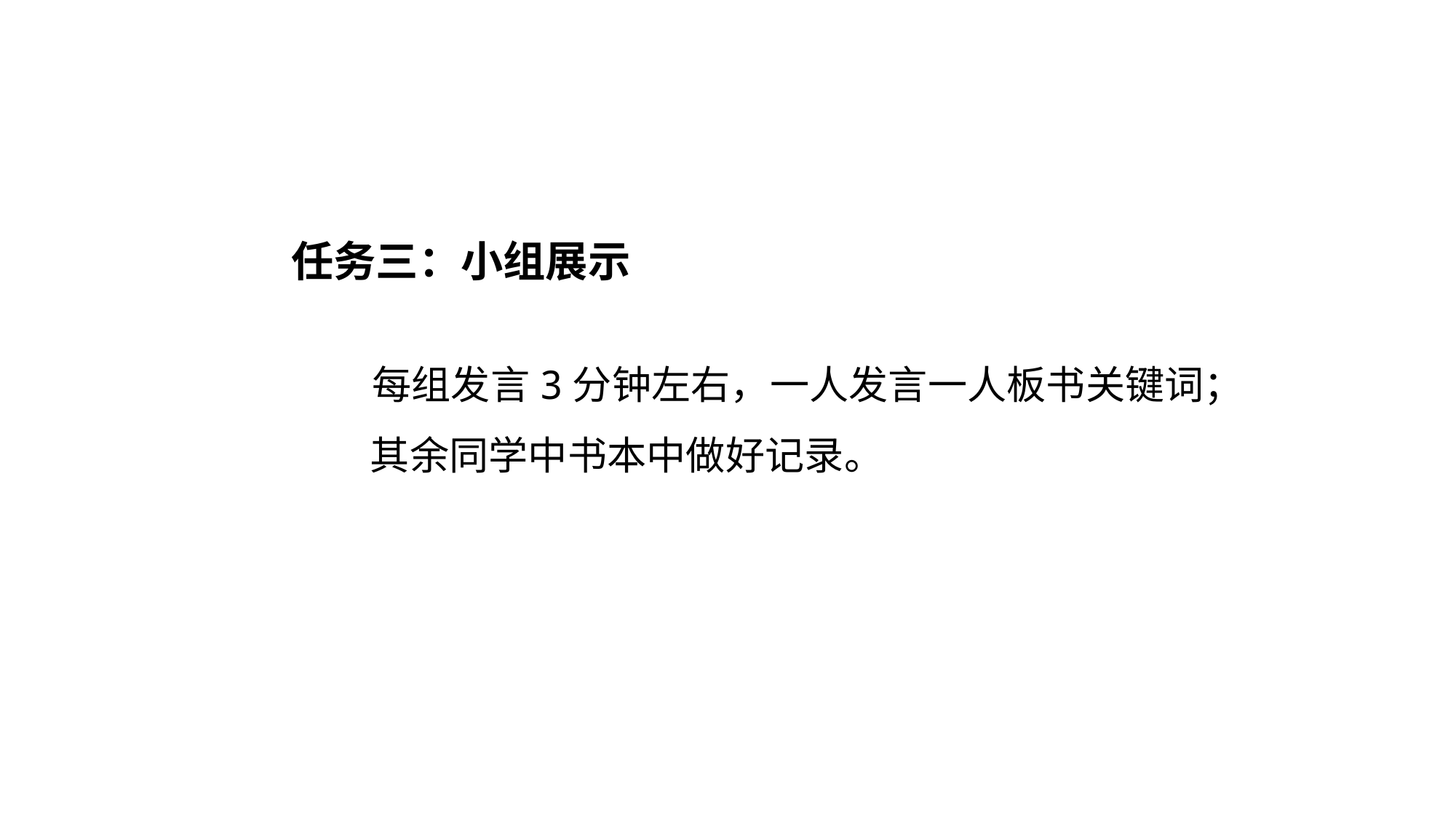

任务三：小组展示

        每组发言3分钟左右，一人发言一人板书关键词；
　　其余同学中书本中做好记录。